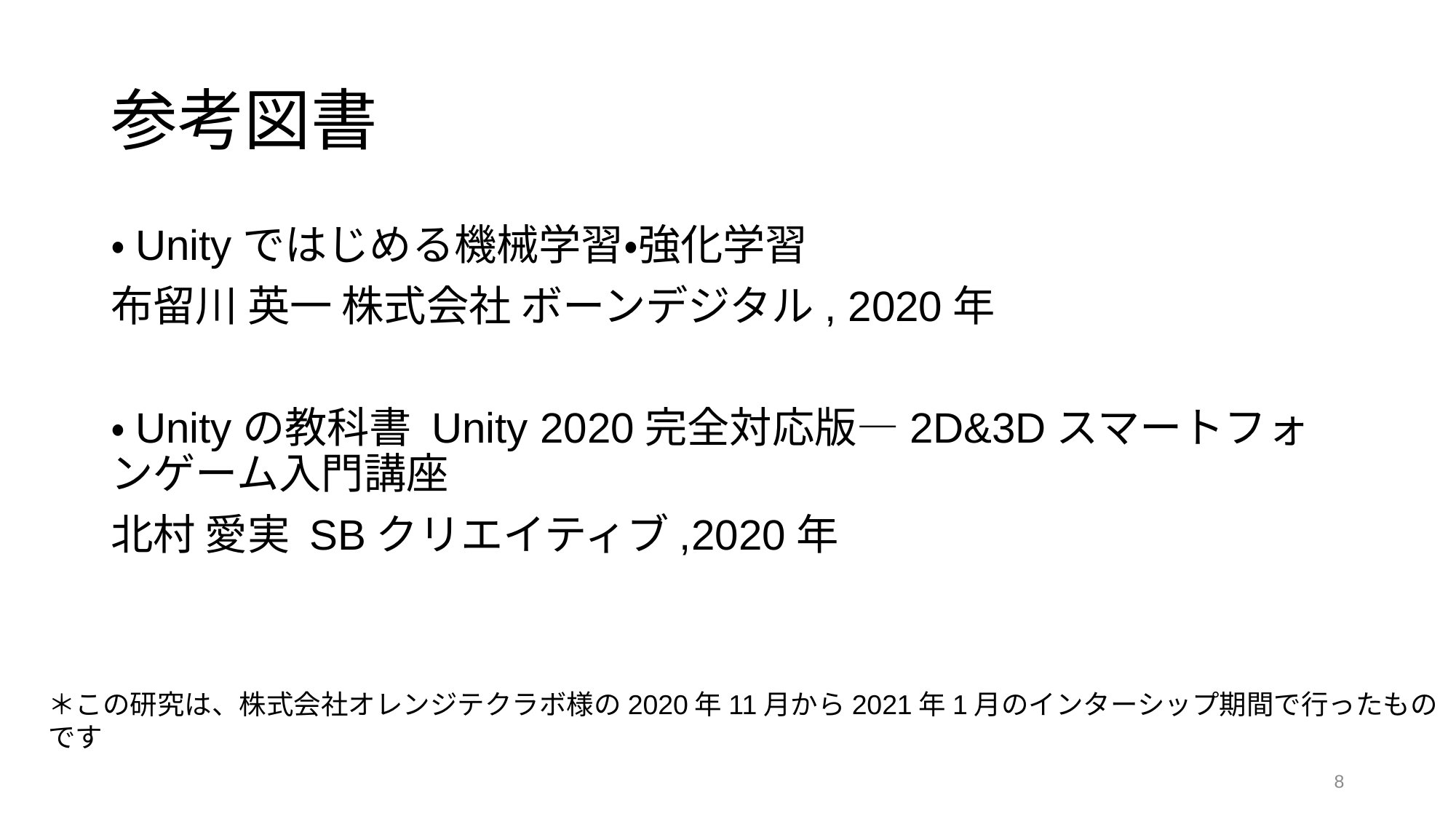

# 参考図書
・Unityではじめる機械学習・強化学習
布留川 英一 株式会社 ボーンデジタル, 2020年

・Unityの教科書 Unity 2020完全対応版―2D&3Dスマートフォンゲーム入門講座
北村 愛実 SBクリエイティブ,2020年

＊この研究は、株式会社オレンジテクラボ様の2020年11月から2021年1月のインターシップ期間で行ったものです
8